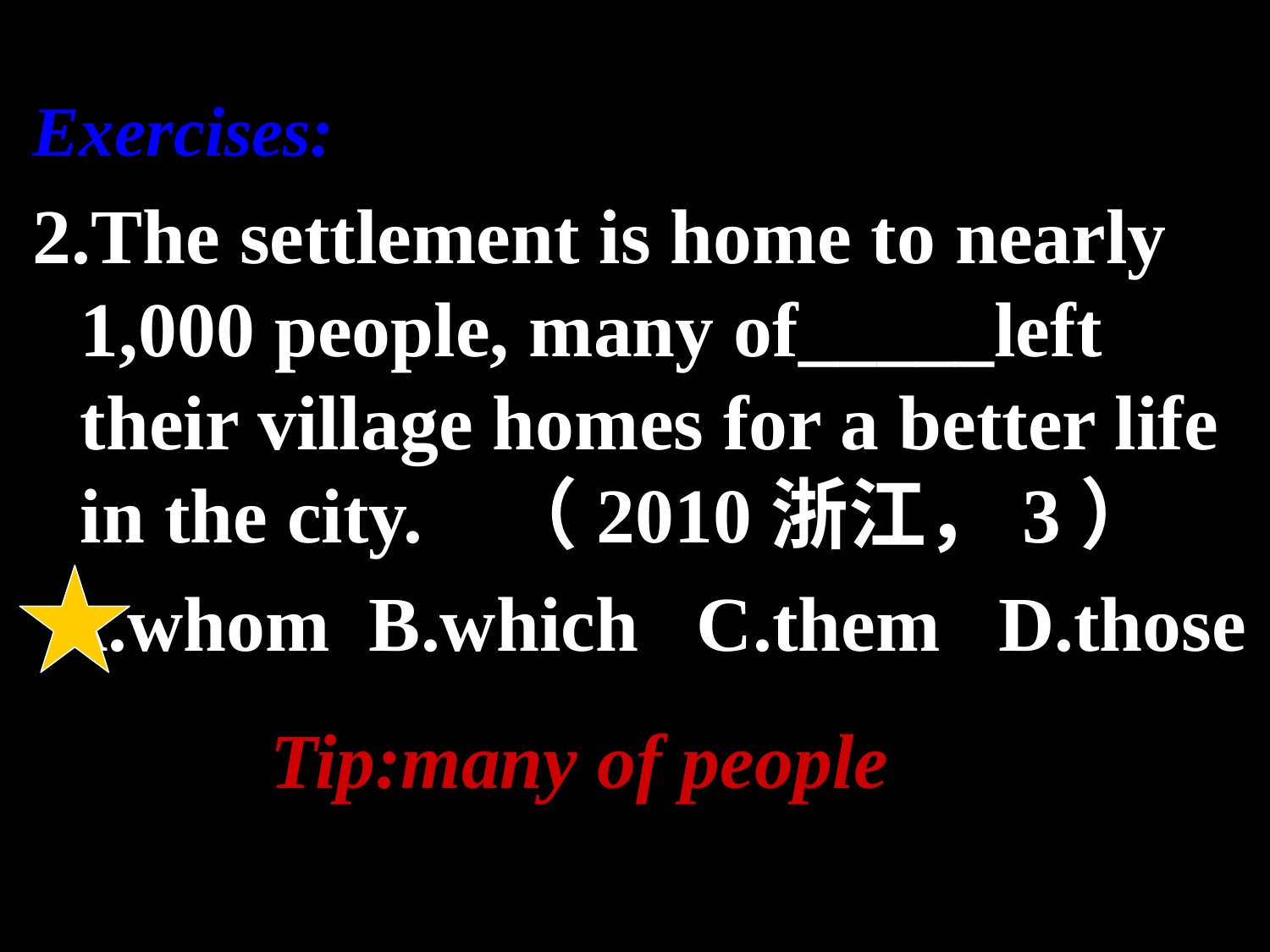

Exercises:
2.The settlement is home to nearly 1,000 people, many of_____left their village homes for a better life in the city.   （2010浙江，3）
 A.whom  B.which   C.them   D.those

Tip:many of people